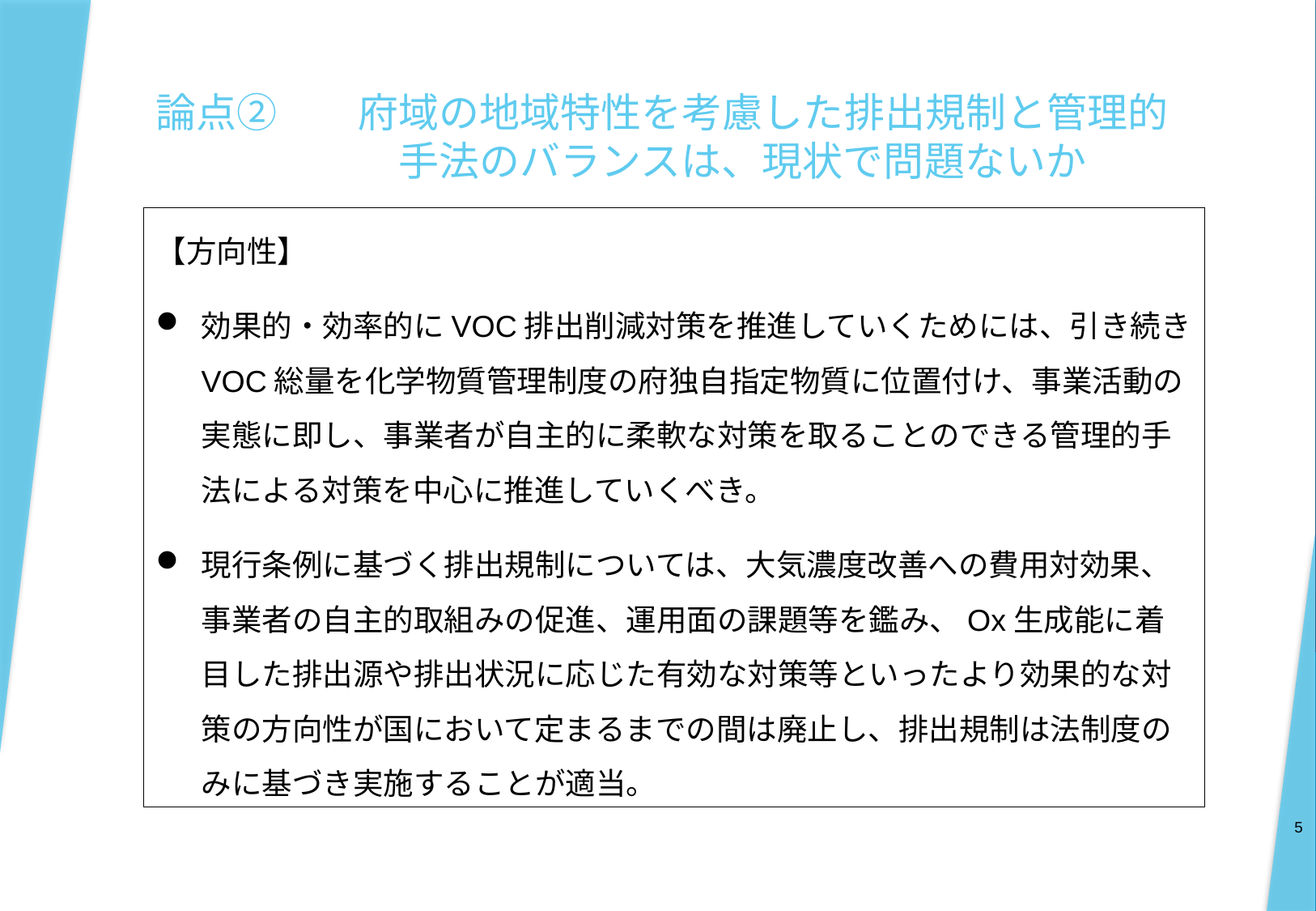

# 論点②　　府域の地域特性を考慮した排出規制と管理的 　　　　　　手法のバランスは、現状で問題ないか
【方向性】
効果的・効率的にVOC排出削減対策を推進していくためには、引き続きVOC総量を化学物質管理制度の府独自指定物質に位置付け、事業活動の実態に即し、事業者が自主的に柔軟な対策を取ることのできる管理的手法による対策を中心に推進していくべき。
現行条例に基づく排出規制については、大気濃度改善への費用対効果、事業者の自主的取組みの促進、運用面の課題等を鑑み、Ox生成能に着目した排出源や排出状況に応じた有効な対策等といったより効果的な対策の方向性が国において定まるまでの間は廃止し、排出規制は法制度のみに基づき実施することが適当。

5